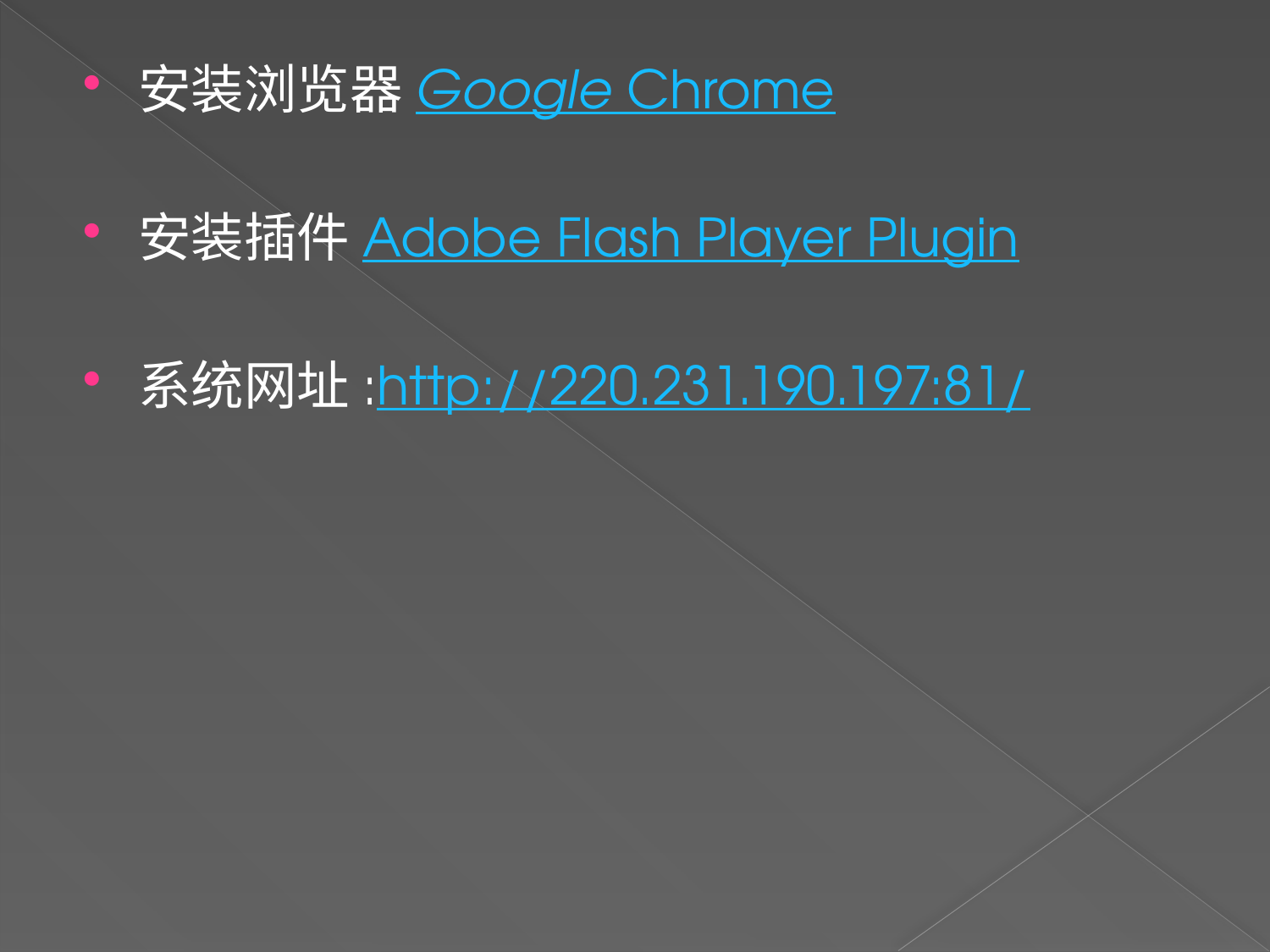

安装浏览器Google Chrome

安装插件Adobe Flash Player Plugin

系统网址:http://220.231.190.197:81/